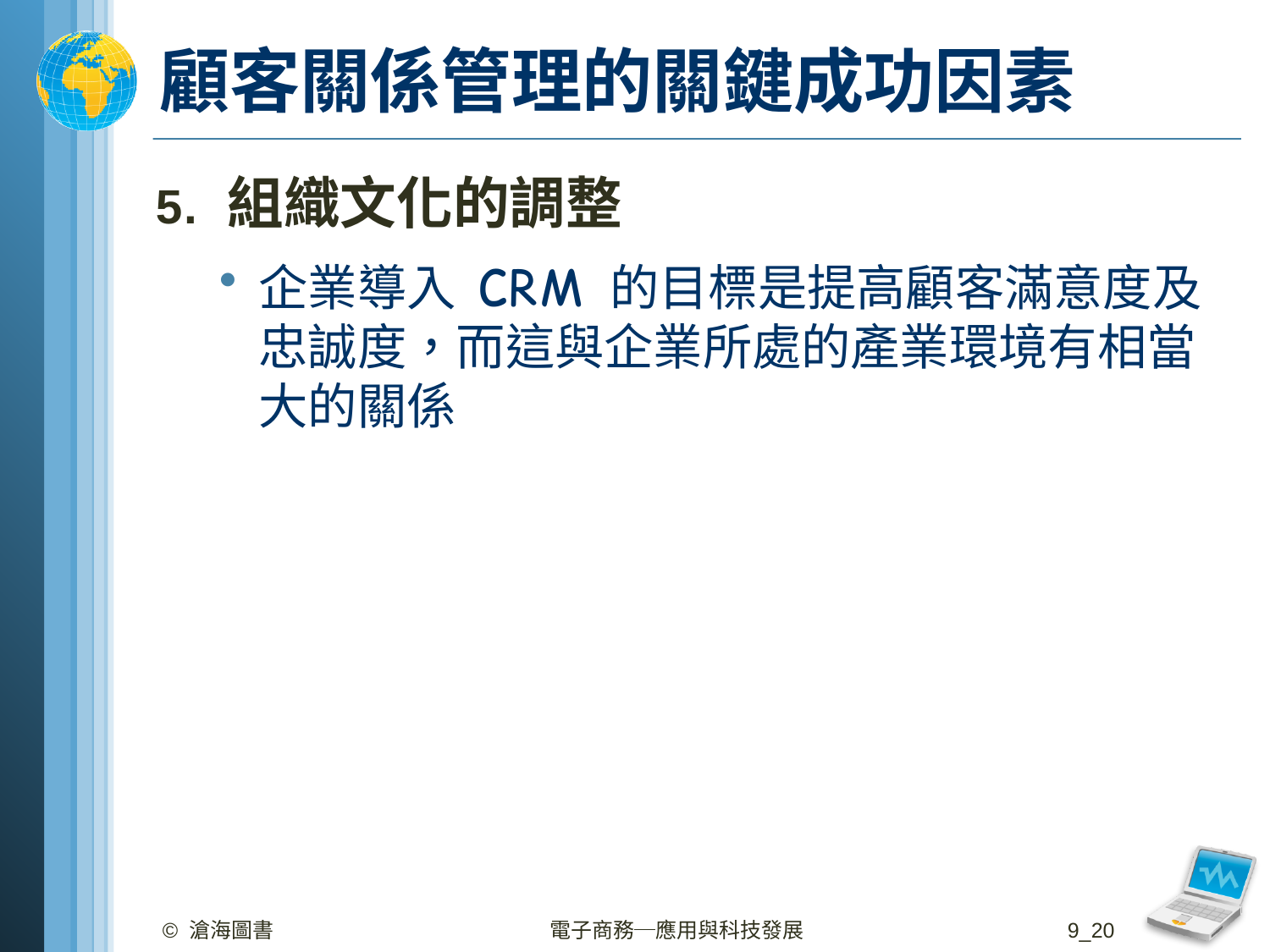

# 顧客關係管理的關鍵成功因素
組織文化的調整
企業導入 CRM 的目標是提高顧客滿意度及忠誠度，而這與企業所處的產業環境有相當大的關係
© 滄海圖書
電子商務─應用與科技發展
9_20